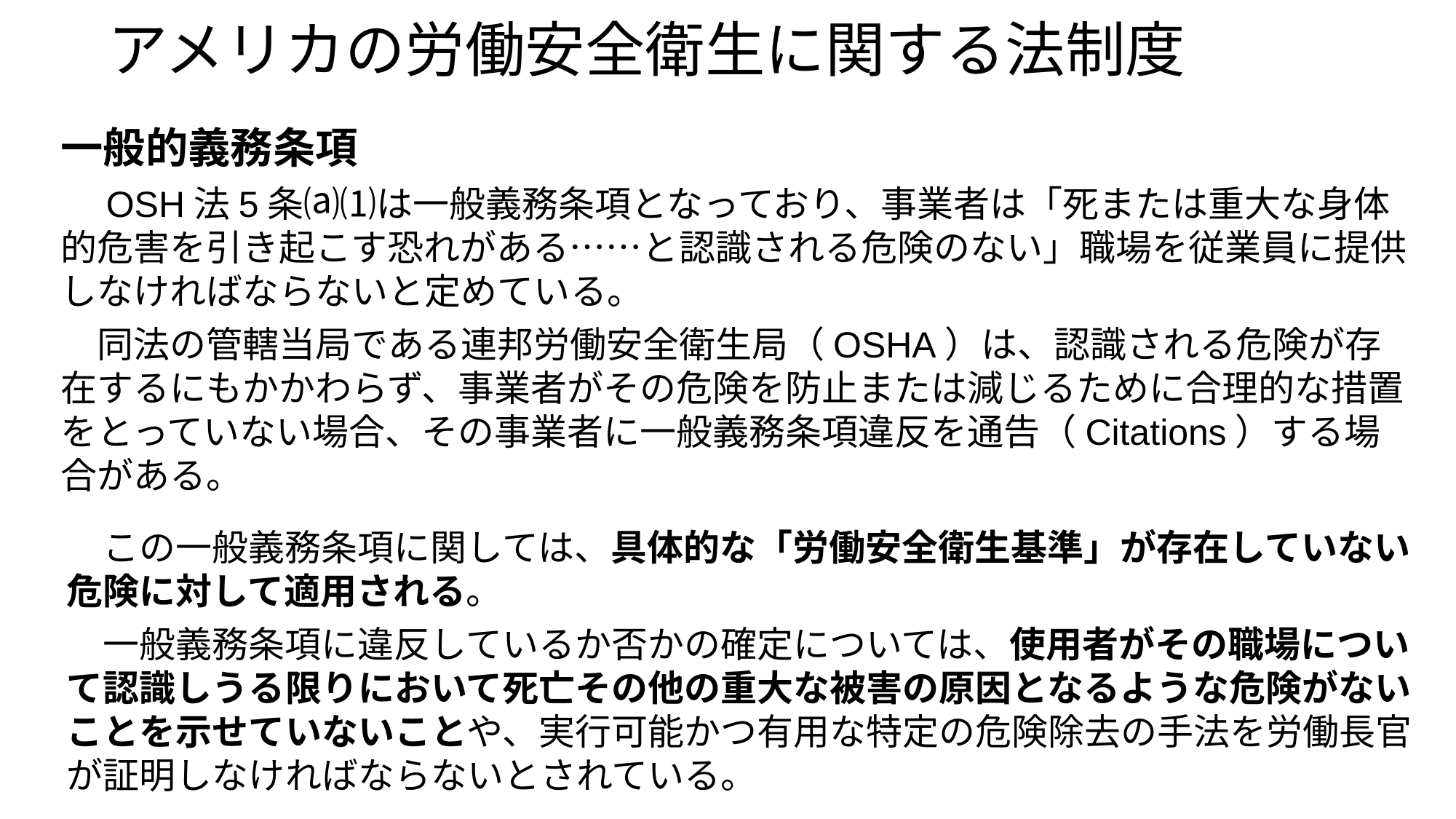

# アメリカの労働安全衛生に関する法制度
一般的義務条項
　OSH法5条⒜⑴は一般義務条項となっており、事業者は「死または重大な身体的危害を引き起こす恐れがある……と認識される危険のない」職場を従業員に提供しなければならないと定めている。
　同法の管轄当局である連邦労働安全衛生局（OSHA）は、認識される危険が存在するにもかかわらず、事業者がその危険を防止または減じるために合理的な措置をとっていない場合、その事業者に一般義務条項違反を通告（Citations）する場合がある。
　この一般義務条項に関しては、具体的な「労働安全衛生基準」が存在していない危険に対して適用される。
　一般義務条項に違反しているか否かの確定については、使用者がその職場について認識しうる限りにおいて死亡その他の重大な被害の原因となるような危険がないことを示せていないことや、実行可能かつ有用な特定の危険除去の手法を労働長官が証明しなければならないとされている。